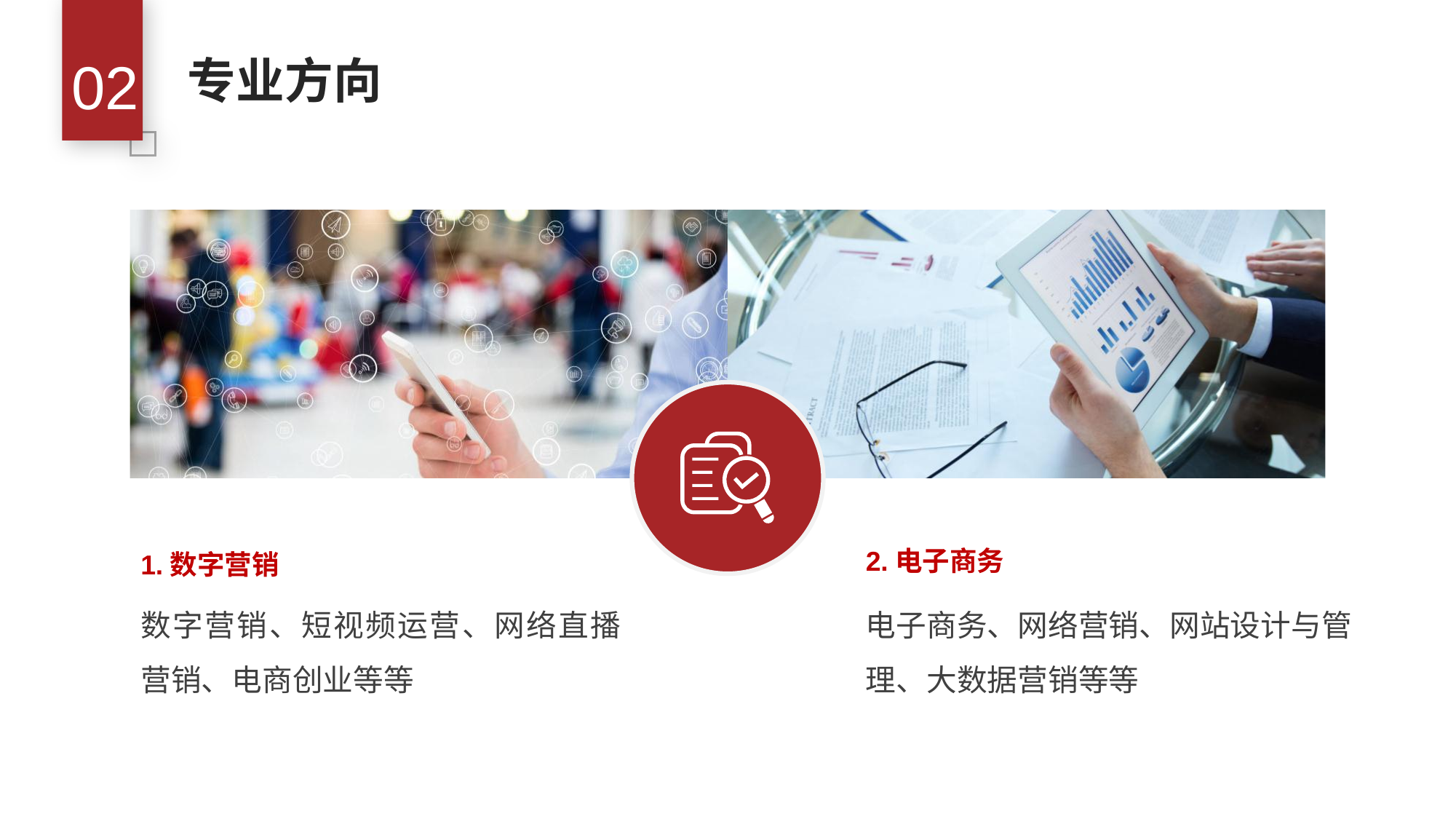

02
专业方向

2.电子商务
电子商务、网络营销、网站设计与管理、大数据营销等等
1.数字营销
数字营销、短视频运营、网络直播营销、电商创业等等